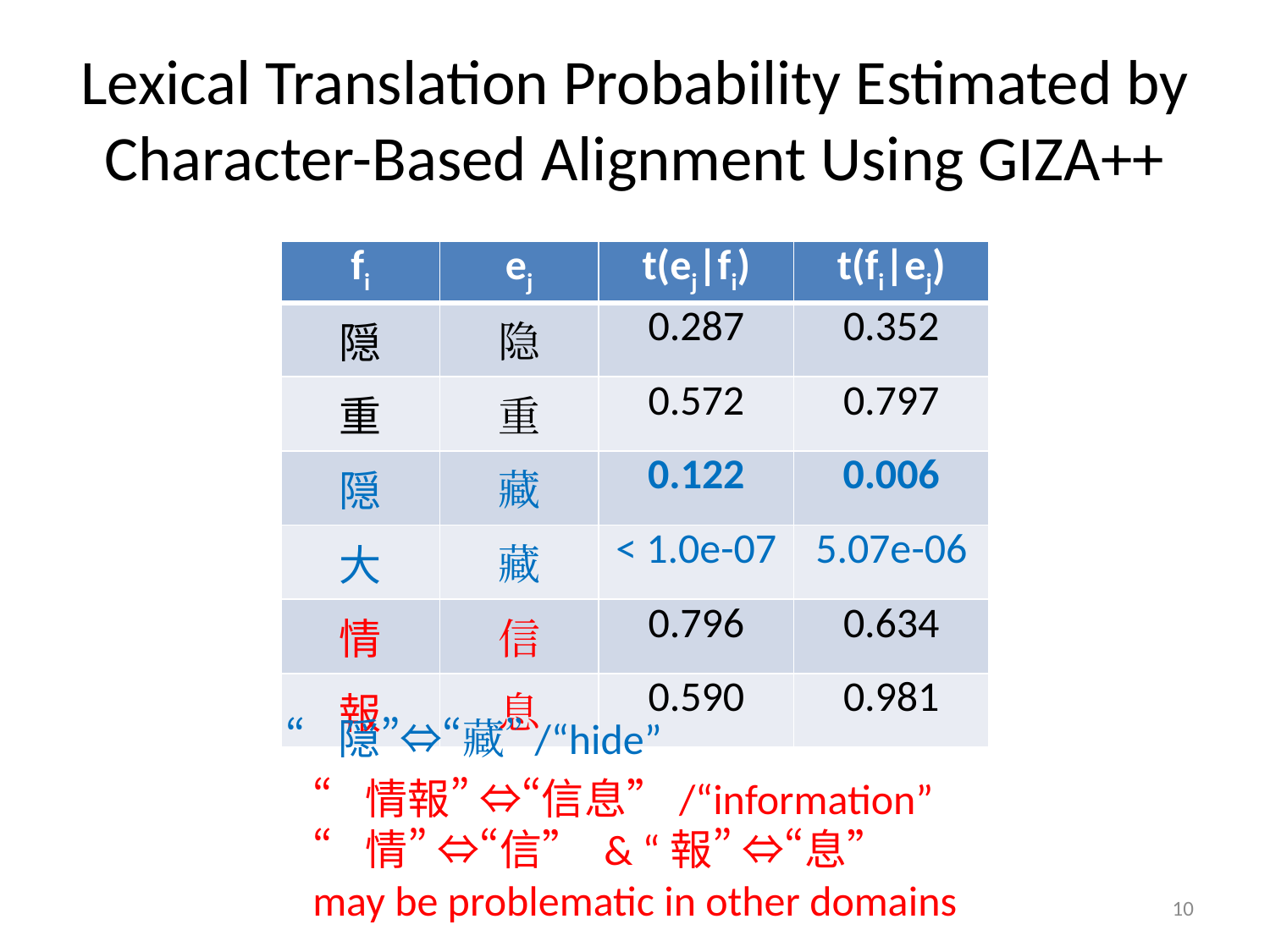

# Lexical Translation Probability Estimated by Character-Based Alignment Using GIZA++
| fi | ej | t(ej|fi) | t(fi|ej) |
| --- | --- | --- | --- |
| 隠 | 隐 | 0.287 | 0.352 |
| 重 | 重 | 0.572 | 0.797 |
| 隠 | 藏 | 0.122 | 0.006 |
| 大 | 藏 | < 1.0e-07 | 5.07e-06 |
| 情 | 信 | 0.796 | 0.634 |
| 報 | 息 | 0.590 | 0.981 |
“隠”⇔“藏”/“hide”
“情報” ⇔“信息”/“information”
“情” ⇔“信” & “報” ⇔“息”
may be problematic in other domains
10